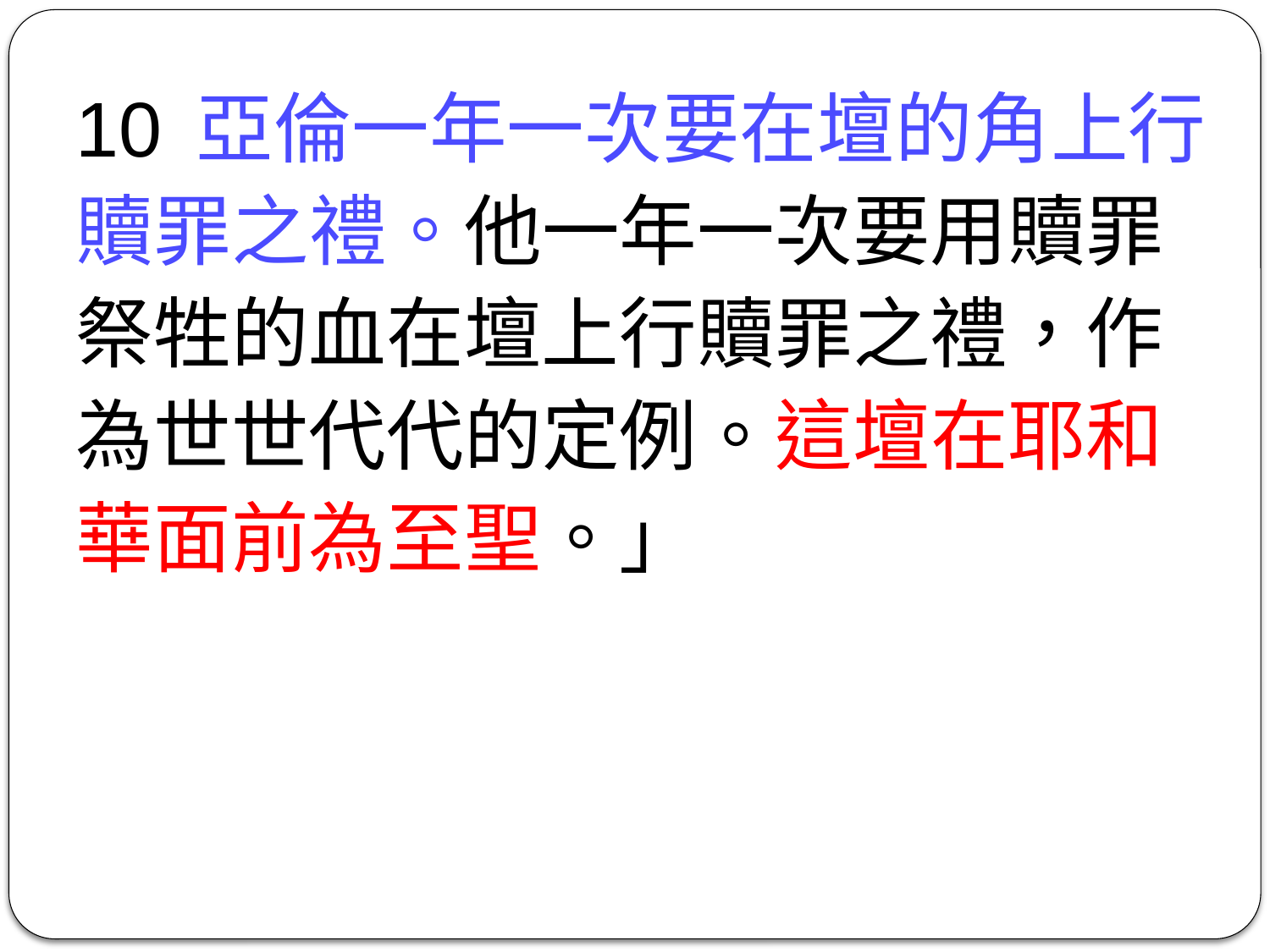

10 亞倫一年一次要在壇的角上行贖罪之禮。他一年一次要用贖罪祭牲的血在壇上行贖罪之禮，作為世世代代的定例。這壇在耶和華面前為至聖。」